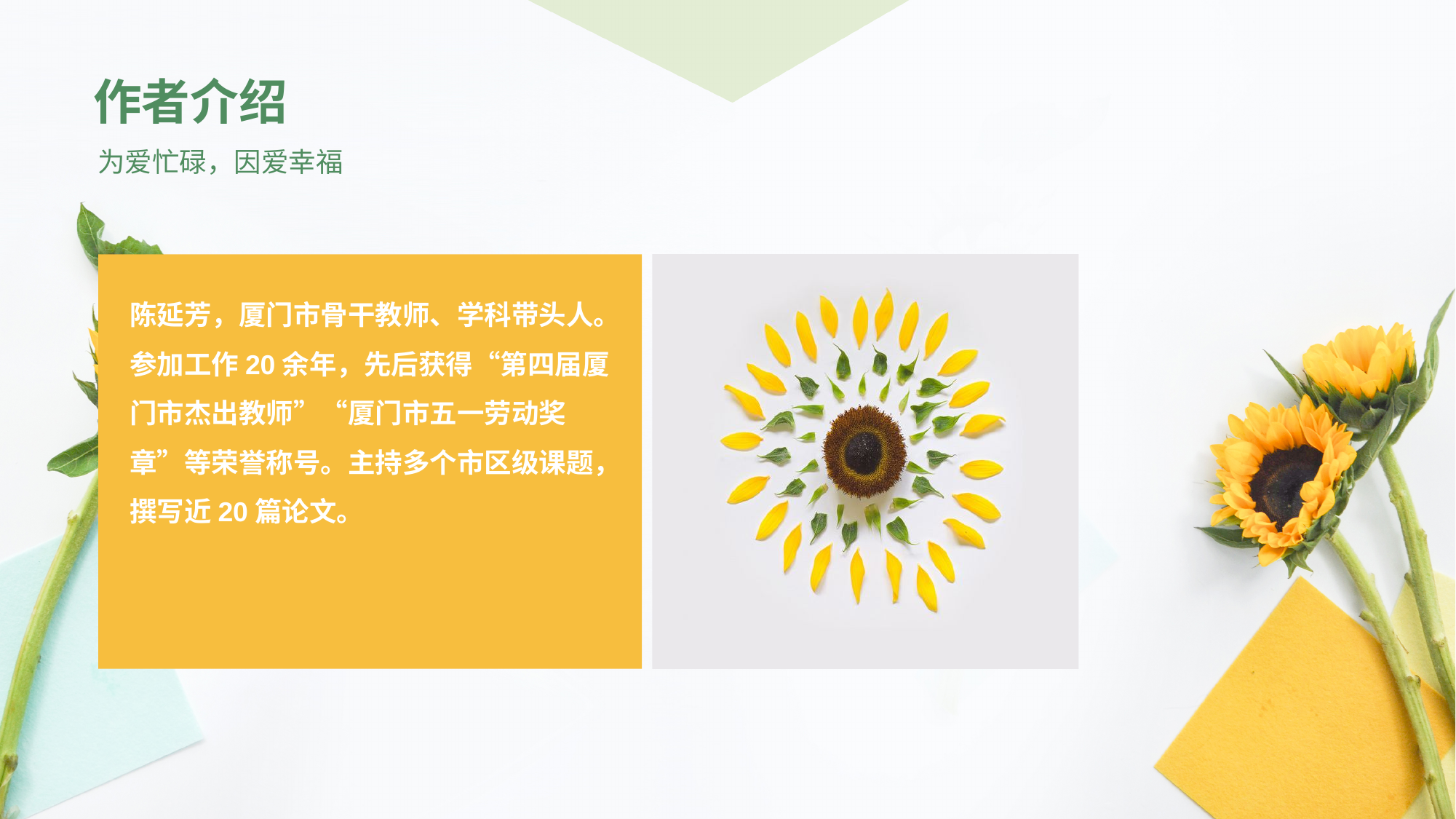

作者介绍
为爱忙碌，因爱幸福

陈延芳，厦门市骨干教师、学科带头人。参加工作20余年，先后获得“第四届厦门市杰出教师”“厦门市五一劳动奖章”等荣誉称号。主持多个市区级课题，撰写近20篇论文。